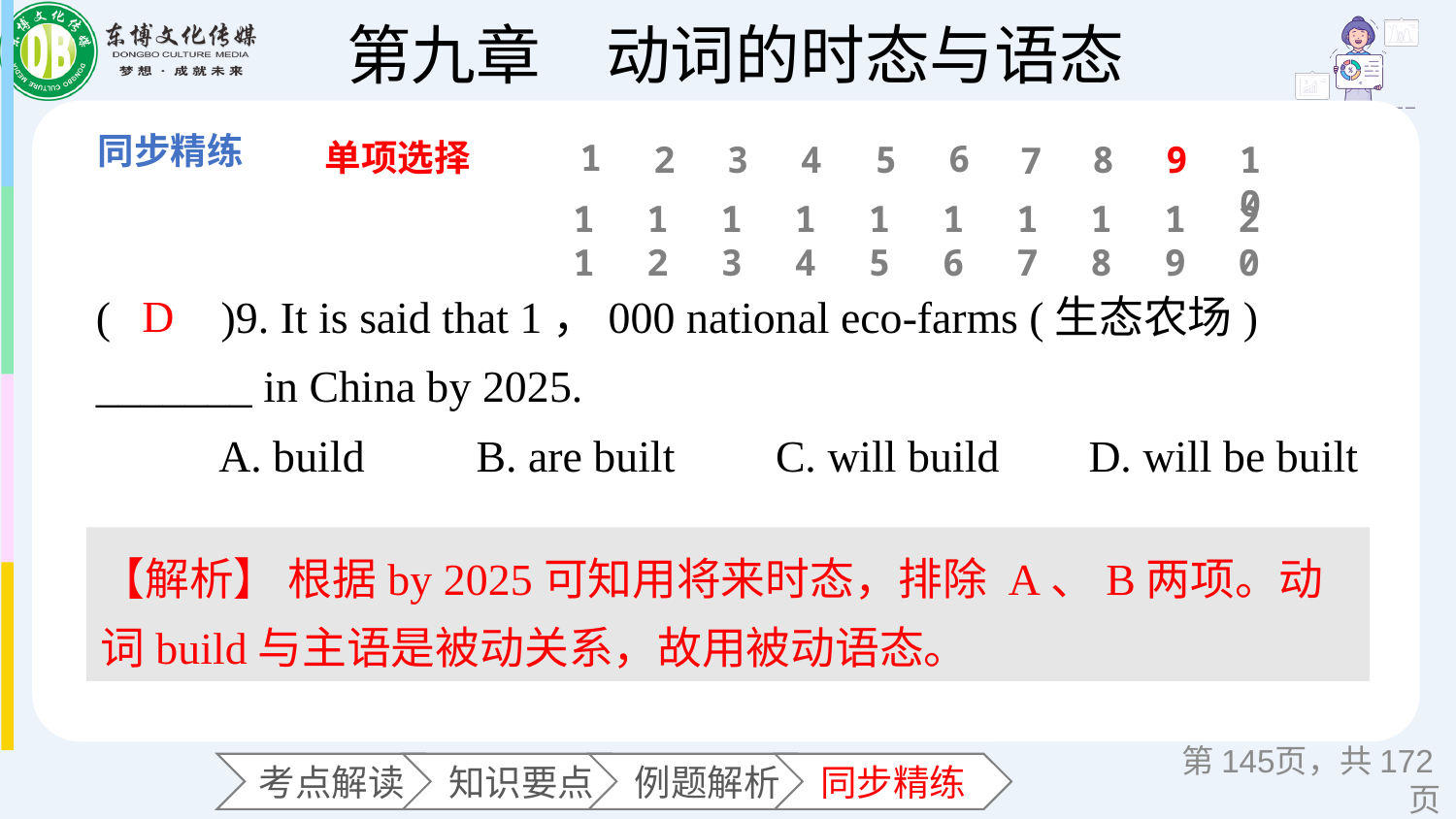

单项选择
1
6
2
3
4
5
8
9
10
7
11
12
13
14
15
16
17
18
19
20
(　　)9. It is said that 1，000 national eco-farms (生态农场) _______ in China by 2025.
           A. build          B. are built         C. will build        D. will be built
D
【解析】 根据by 2025可知用将来时态，排除 A、B两项。动词build与主语是被动关系，故用被动语态。
第145页，共172页